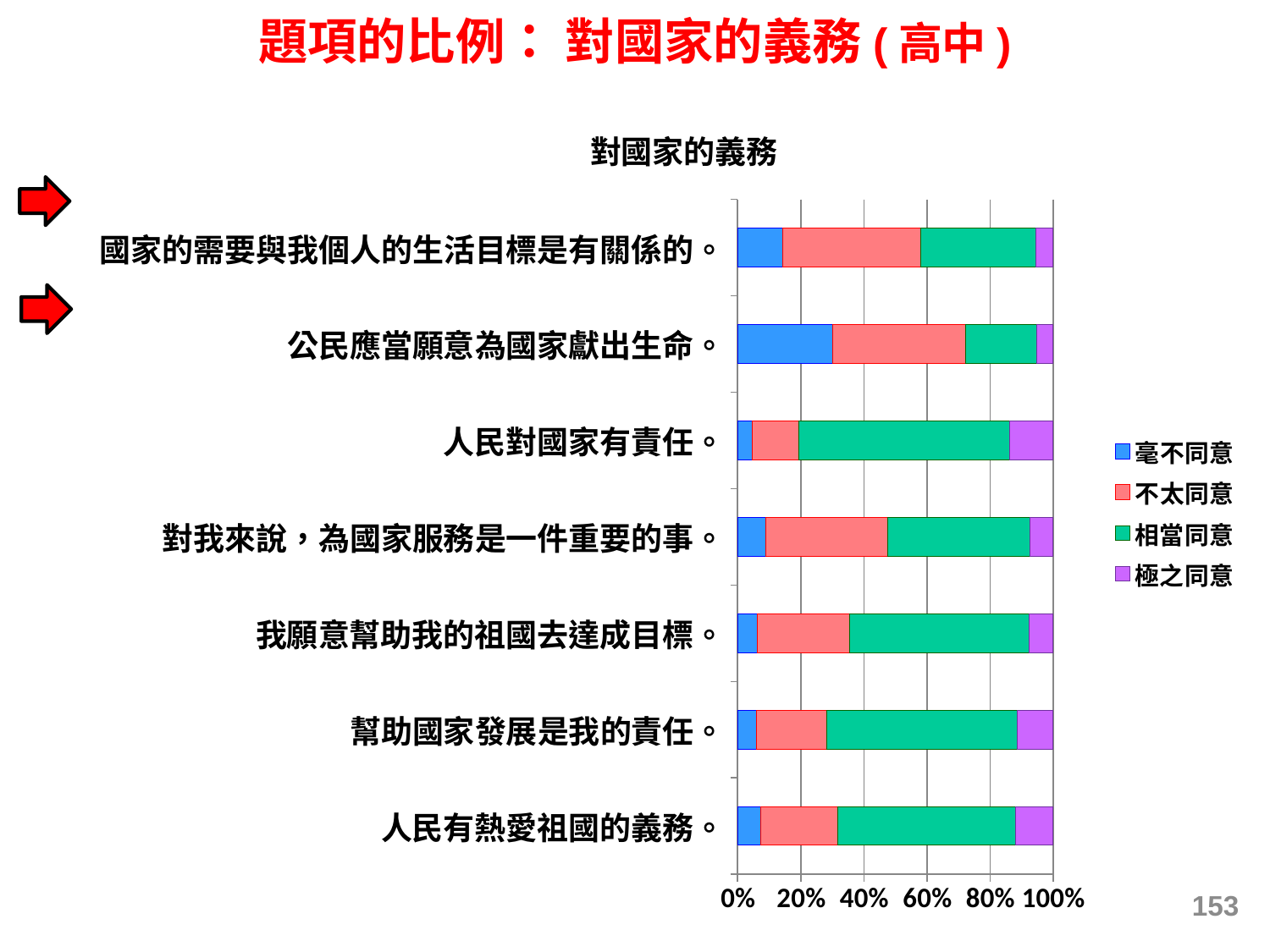

題項的比例： 對國家的義務(高中)

### Chart: 對國家的義務

| Category | 毫不同意 | 不太同意 | 相當同意 | 極之同意 |
|---|---|---|---|---|
| 人民有熱愛祖國的義務。 | 0.07267053053945609 | 0.24342398573339347 | 0.5645712587308664 | 0.11933422499628515 |
| 幫助國家發展是我的責任。 | 0.05876227313299644 | 0.22344540315382397 | 0.6045819696518897 | 0.11321035406129129 |
| 我願意幫助我的祖國去達成目標。 | 0.06285289747399708 | 0.29167904903417535 | 0.5701337295690937 | 0.07533432392273413 |
| 對我來說，為國家服務是一件重要的事。 | 0.09005795809184168 | 0.3853470054985883 | 0.45043840095110715 | 0.0741566354584636 |
| 人民對國家有責任。 | 0.04744905548118383 | 0.14561951509742738 | 0.6690465565967594 | 0.13788487282463185 |
| 公民應當願意為國家獻出生命。 | 0.30206937620961877 | 0.4199791573619178 | 0.22524936727705824 | 0.052702099151407174 |
| 國家的需要與我個人的生活目標是有關係的。 | 0.14206999255398406 | 0.4373790022338064 | 0.36455696202531734 | 0.05599404318689501 |

153